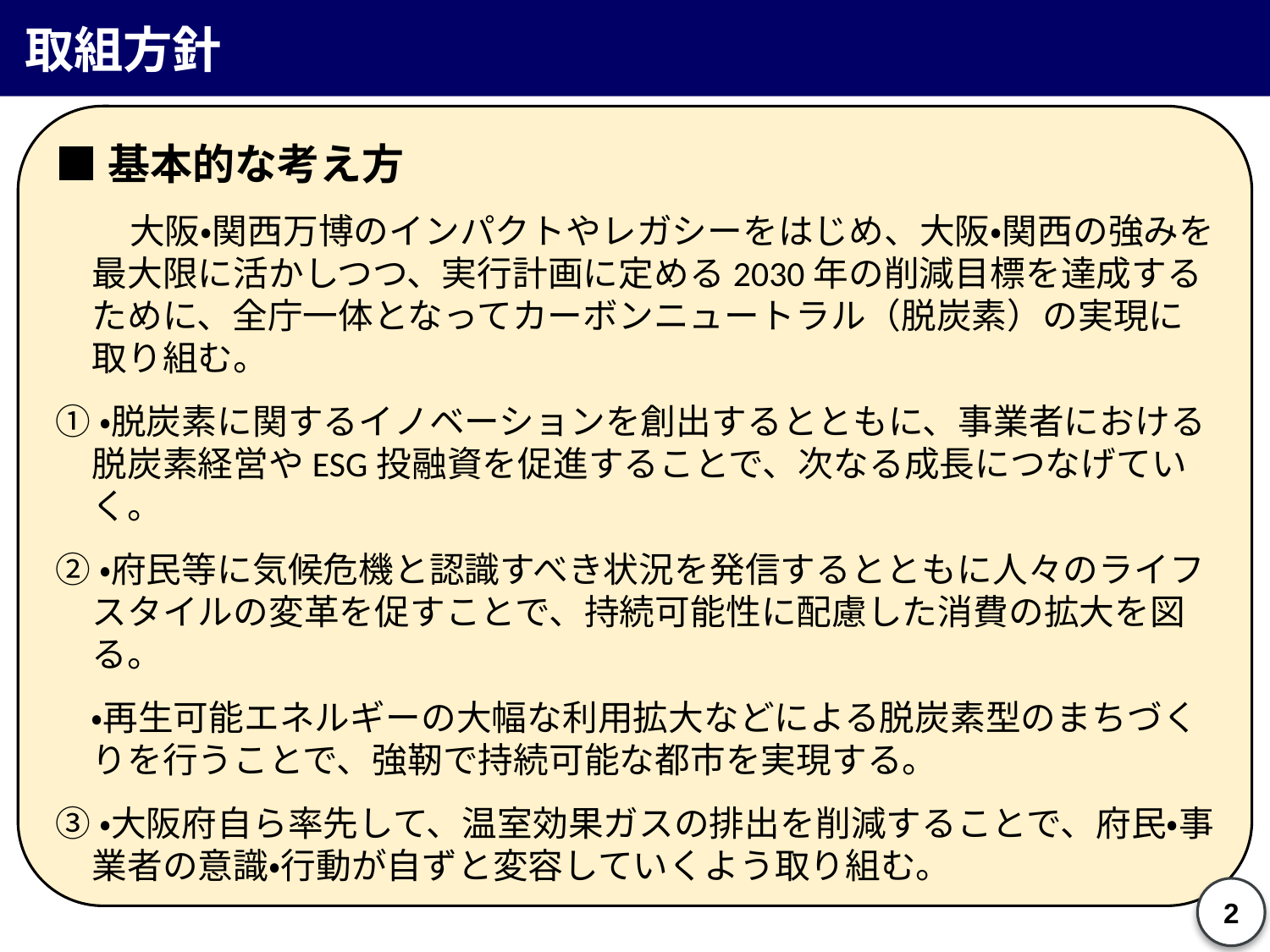

取組方針
■基本的な考え方
大阪・関西万博のインパクトやレガシーをはじめ、大阪・関西の強みを最大限に活かしつつ、実行計画に定める2030年の削減目標を達成するために、全庁一体となってカーボンニュートラル（脱炭素）の実現に取り組む。
①・脱炭素に関するイノベーションを創出するとともに、事業者における脱炭素経営やESG投融資を促進することで、次なる成長につなげていく。
②・府民等に気候危機と認識すべき状況を発信するとともに人々のライフスタイルの変革を促すことで、持続可能性に配慮した消費の拡大を図る。
　・再生可能エネルギーの大幅な利用拡大などによる脱炭素型のまちづくりを行うことで、強靭で持続可能な都市を実現する。
③・大阪府自ら率先して、温室効果ガスの排出を削減することで、府民・事業者の意識・行動が自ずと変容していくよう取り組む。
2